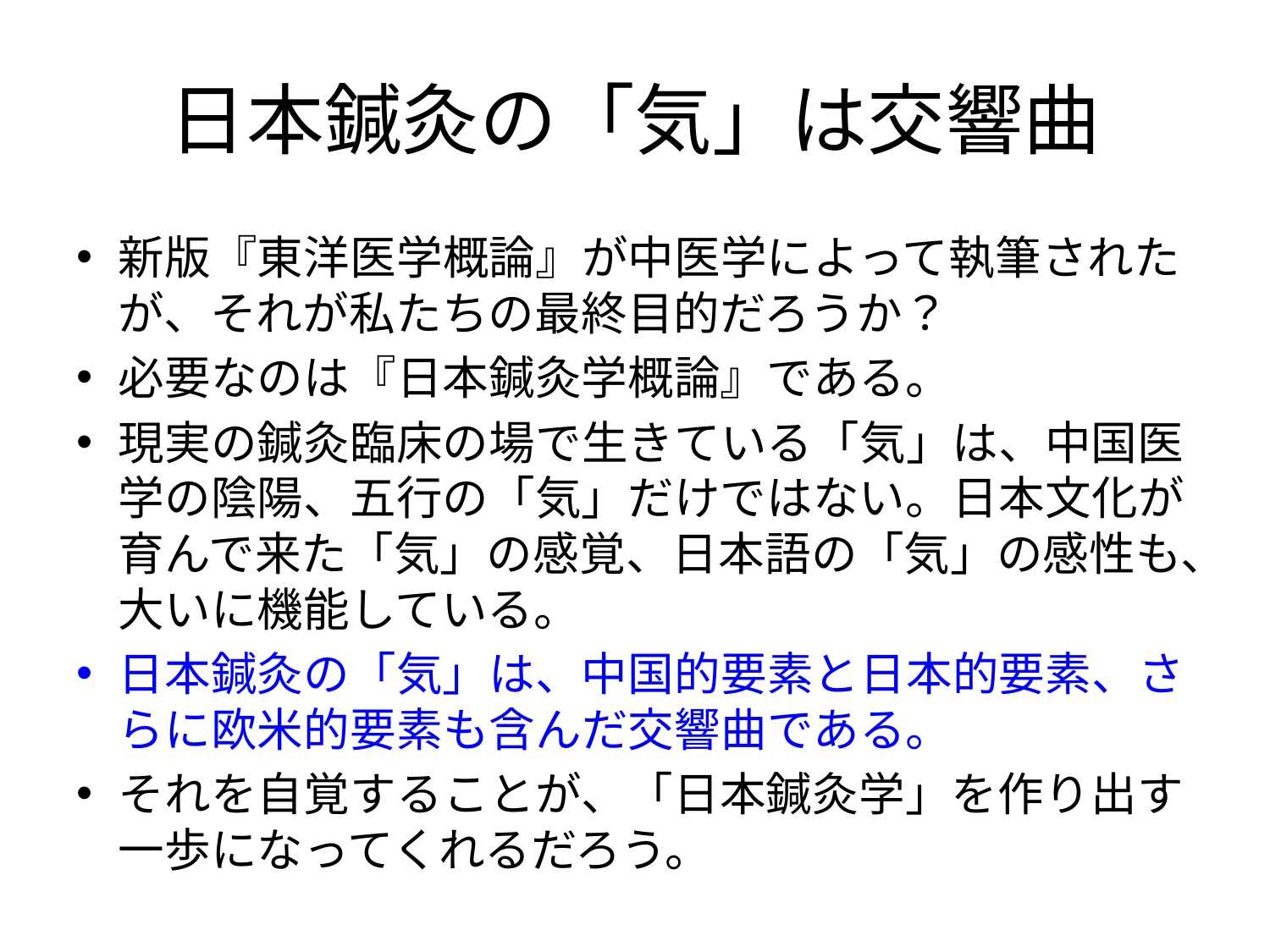

# 日本鍼灸の「気」は交響曲
新版『東洋医学概論』が中医学によって執筆されたが、それが私たちの最終目的だろうか？
必要なのは『日本鍼灸学概論』である。
現実の鍼灸臨床の場で生きている「気」は、中国医学の陰陽、五行の「気」だけではない。日本文化が育んで来た「気」の感覚、日本語の「気」の感性も、大いに機能している。
日本鍼灸の「気」は、中国的要素と日本的要素、さらに欧米的要素も含んだ交響曲である。
それを自覚することが、「日本鍼灸学」を作り出す一歩になってくれるだろう。